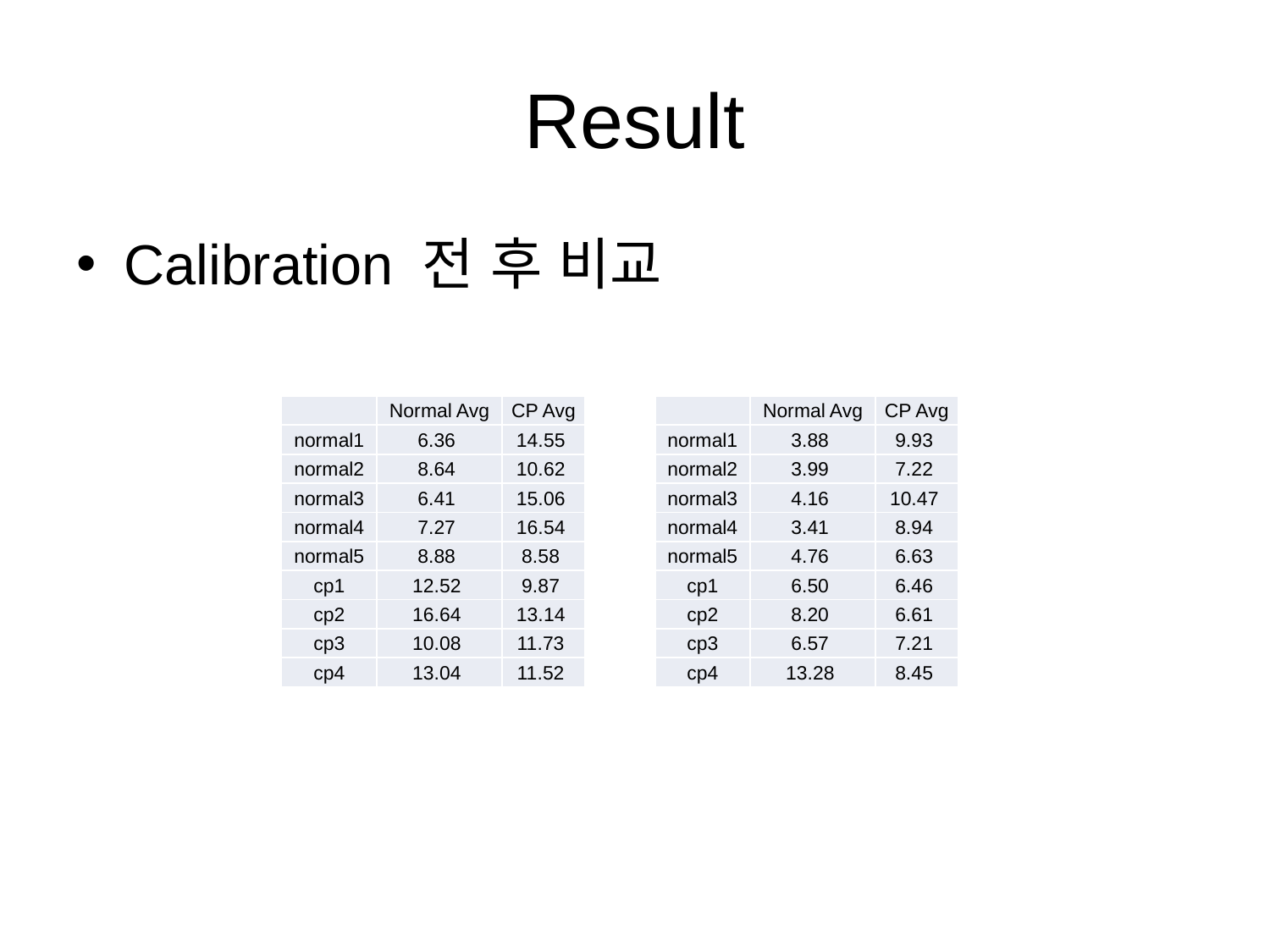

# Result
Calibration 전 후 비교
|  | Normal Avg | CP Avg |
| --- | --- | --- |
| normal1 | 6.36 | 14.55 |
| normal2 | 8.64 | 10.62 |
| normal3 | 6.41 | 15.06 |
| normal4 | 7.27 | 16.54 |
| normal5 | 8.88 | 8.58 |
| cp1 | 12.52 | 9.87 |
| cp2 | 16.64 | 13.14 |
| cp3 | 10.08 | 11.73 |
| cp4 | 13.04 | 11.52 |
|  | Normal Avg | CP Avg |
| --- | --- | --- |
| normal1 | 3.88 | 9.93 |
| normal2 | 3.99 | 7.22 |
| normal3 | 4.16 | 10.47 |
| normal4 | 3.41 | 8.94 |
| normal5 | 4.76 | 6.63 |
| cp1 | 6.50 | 6.46 |
| cp2 | 8.20 | 6.61 |
| cp3 | 6.57 | 7.21 |
| cp4 | 13.28 | 8.45 |